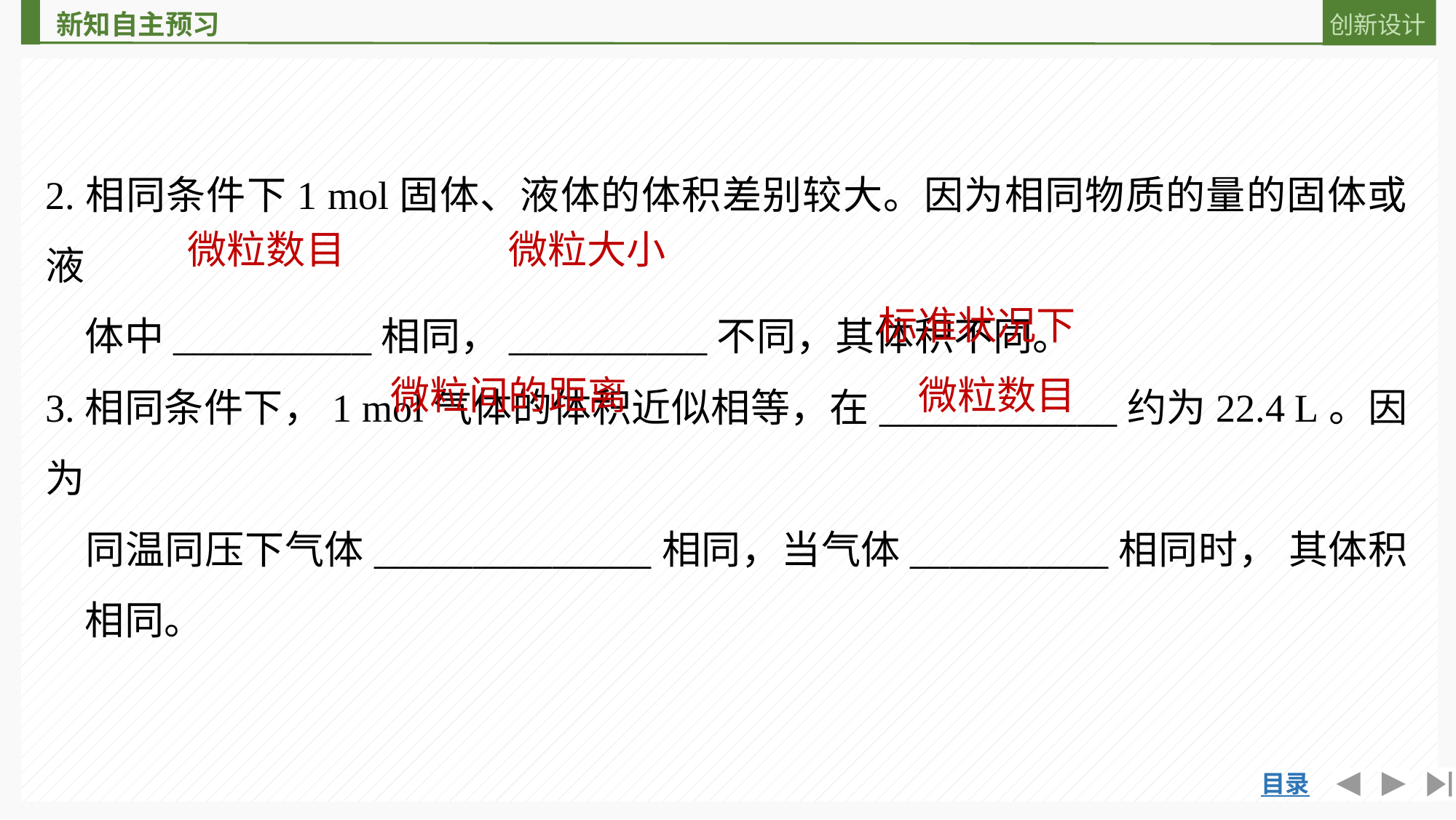

2.相同条件下1 mol固体、液体的体积差别较大。因为相同物质的量的固体或液
　体中__________相同，__________不同，其体积不同。
3.相同条件下，1 mol气体的体积近似相等，在____________约为22.4 L。因为
　同温同压下气体______________相同，当气体__________相同时， 其体积
　相同。
微粒数目
微粒大小
标准状况下
微粒间的距离
微粒数目